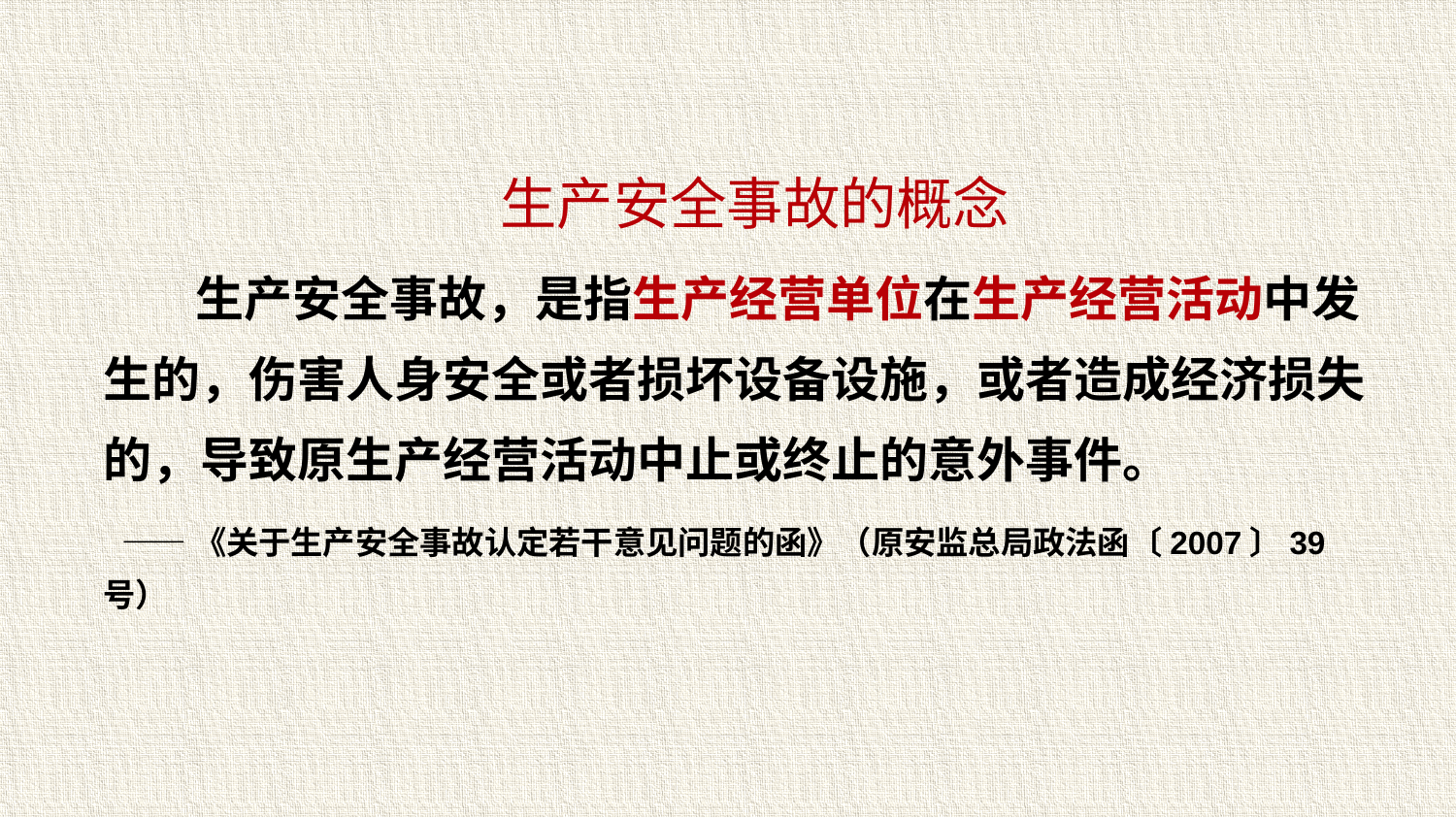

生产安全事故的概念
        生产安全事故，是指生产经营单位在生产经营活动中发生的，伤害人身安全或者损坏设备设施，或者造成经济损失的，导致原生产经营活动中止或终止的意外事件。
  ——《关于生产安全事故认定若干意见问题的函》（原安监总局政法函〔2007〕39号）